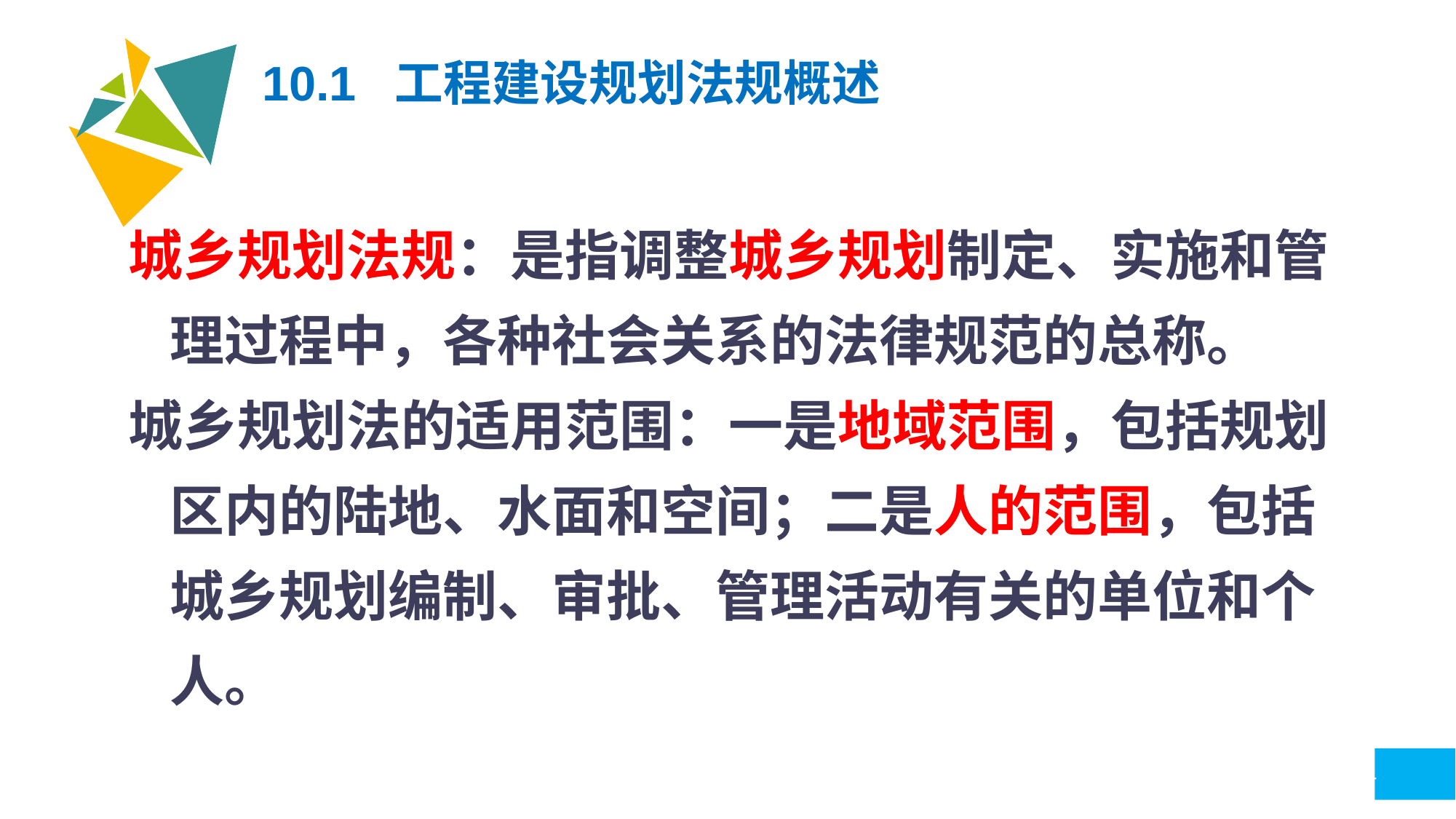

10.1  工程建设规划法规概述

城乡规划法规：是指调整城乡规划制定、实施和管理过程中，各种社会关系的法律规范的总称。
城乡规划法的适用范围：一是地域范围，包括规划区内的陆地、水面和空间；二是人的范围，包括城乡规划编制、审批、管理活动有关的单位和个人。